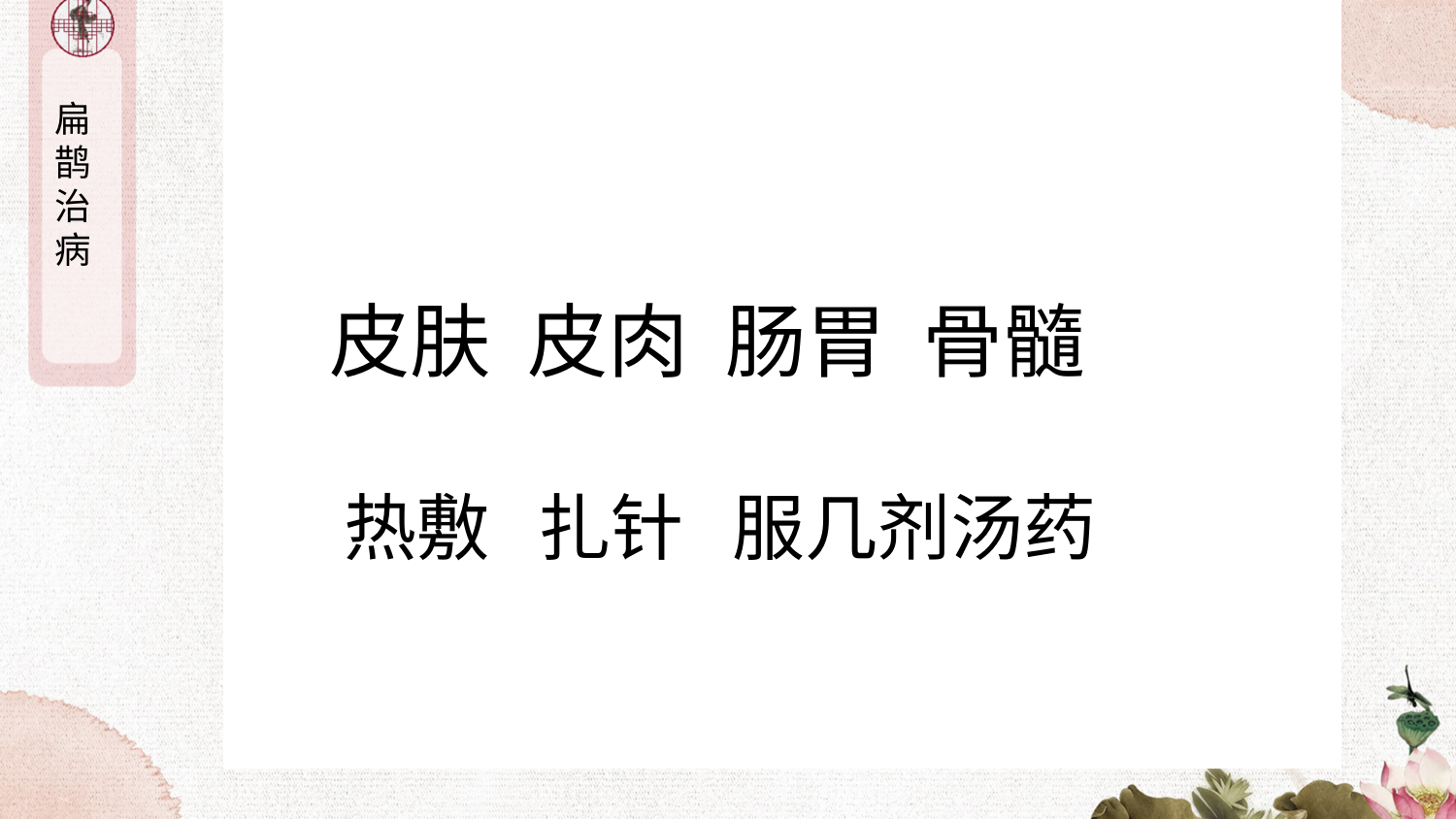

扁
鹊
治
病
皮肤  皮肉  肠胃  骨髓
 热敷   扎针   服几剂汤药